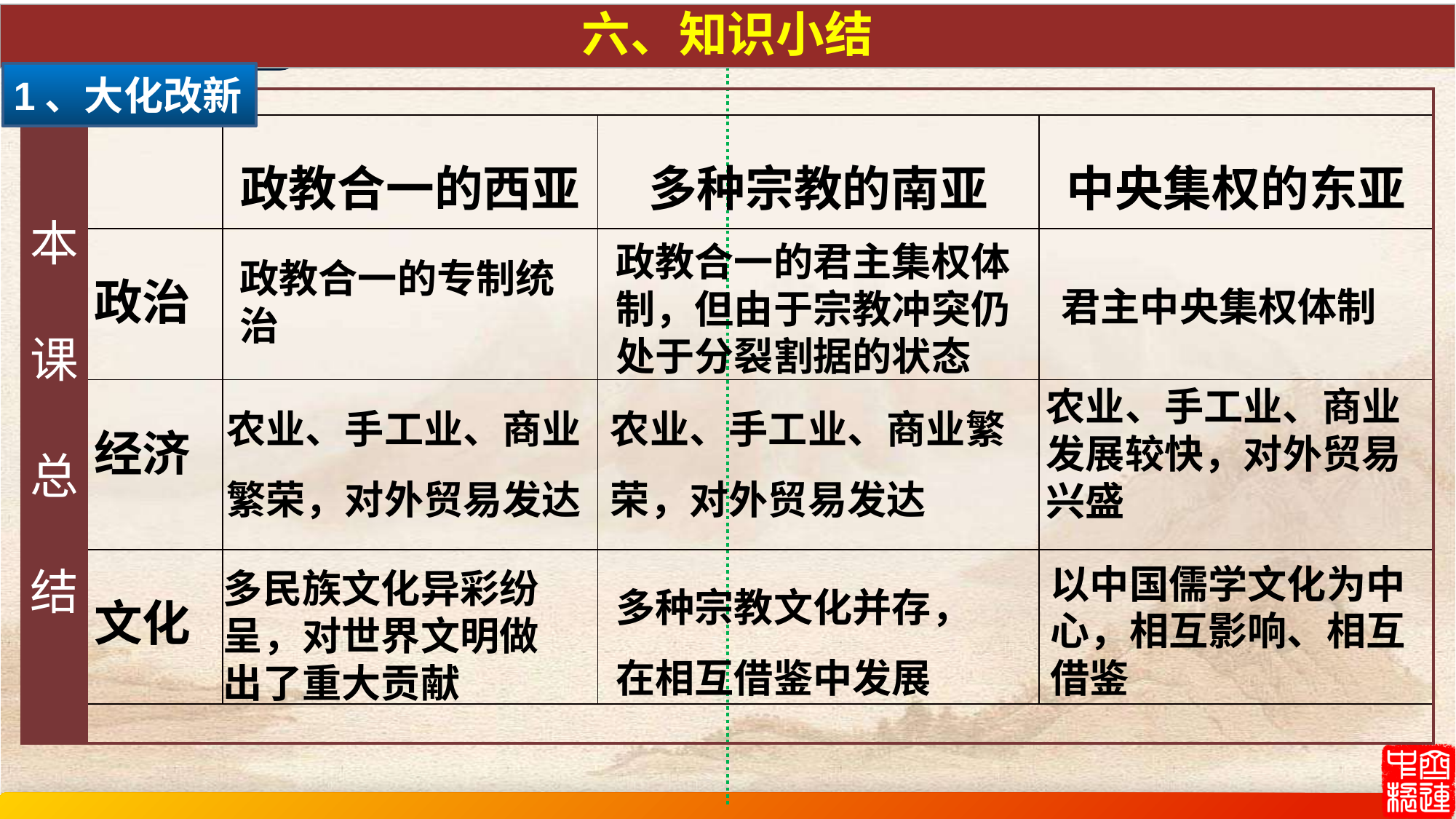

六、知识小结
学习小结2
1、大化改新

本

课

总

结
|  | 政教合一的西亚 | 多种宗教的南亚 | 中央集权的东亚 |
| --- | --- | --- | --- |
| 政治 |  |  |  |
| 经济 |  |  |  |
| 文化 |  |  |  |
政教合一的君主集权体制，但由于宗教冲突仍处于分裂割据的状态
政教合一的专制统治
君主中央集权体制
农业、手工业、商业繁荣，对外贸易发达
农业、手工业、商业繁荣，对外贸易发达
农业、手工业、商业发展较快，对外贸易兴盛
多种宗教文化并存，在相互借鉴中发展
以中国儒学文化为中心，相互影响、相互借鉴
多民族文化异彩纷呈，对世界文明做出了重大贡献